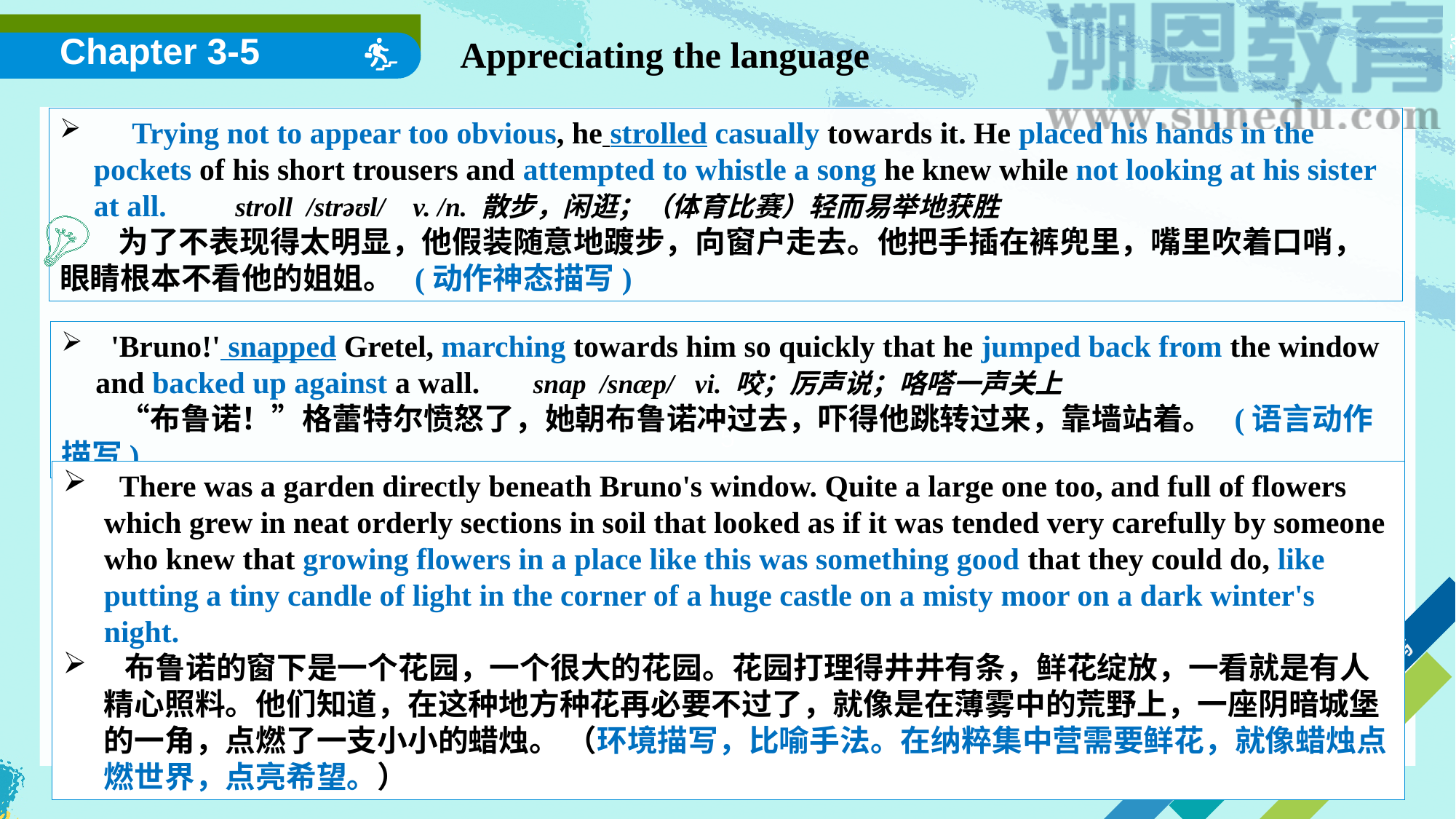

Chapter 3-5
Appreciating the language

     Trying not to appear too obvious, he strolled casually towards it. He placed his hands in the pockets of his short trousers and attempted to whistle a song he knew while not looking at his sister at all.         stroll  /strəʊl/    v. /n. 散步，闲逛；（体育比赛）轻而易举地获胜
   　为了不表现得太明显，他假装随意地踱步，向窗户走去。他把手插在裤兜里，嘴里吹着口哨，眼睛根本不看他的姐姐。  (动作神态描写)

  'Bruno!' snapped Gretel, marching towards him so quickly that he jumped back from the window and backed up against a wall.       snap  /snæp/   vi. 咬；厉声说；咯嗒一声关上
   　“布鲁诺！”格蕾特尔愤怒了，她朝布鲁诺冲过去，吓得他跳转过来，靠墙站着。  (语言动作描写)
  There was a garden directly beneath Bruno's window. Quite a large one too, and full of flowers which grew in neat orderly sections in soil that looked as if it was tended very carefully by someone who knew that growing flowers in a place like this was something good that they could do, like putting a tiny candle of light in the corner of a huge castle on a misty moor on a dark winter's night.
  布鲁诺的窗下是一个花园，一个很大的花园。花园打理得井井有条，鲜花绽放，一看就是有人精心照料。他们知道，在这种地方种花再必要不过了，就像是在薄雾中的荒野上，一座阴暗城堡的一角，点燃了一支小小的蜡烛。 （环境描写，比喻手法。在纳粹集中营需要鲜花，就像蜡烛点燃世界，点亮希望。）
语言描写
神态描写
动作描写
环境描写
外貌描写